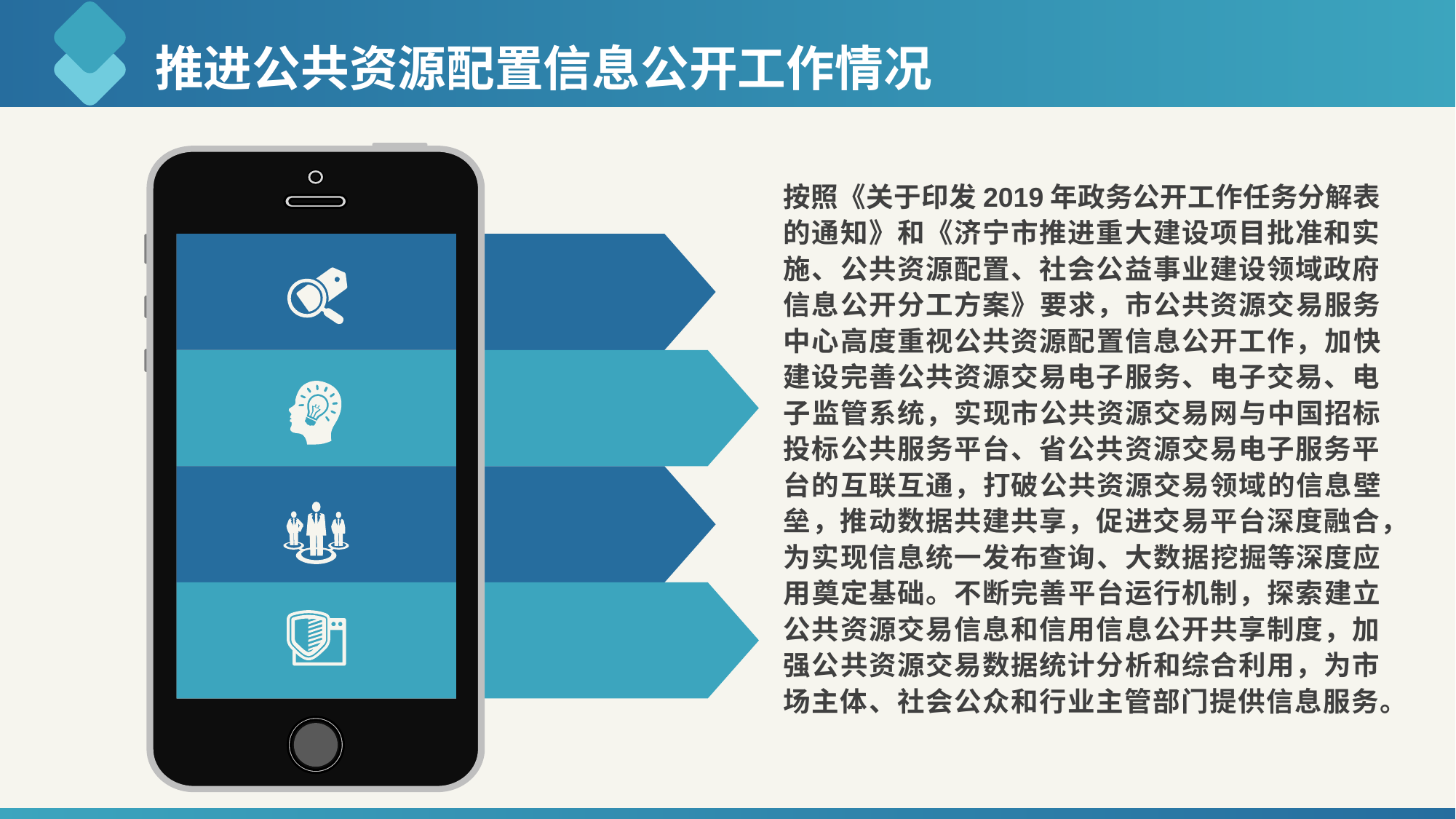

# 推进公共资源配置信息公开工作情况

按照《关于印发2019年政务公开工作任务分解表的通知》和《济宁市推进重大建设项目批准和实施、公共资源配置、社会公益事业建设领域政府信息公开分工方案》要求，市公共资源交易服务中心高度重视公共资源配置信息公开工作，加快建设完善公共资源交易电子服务、电子交易、电子监管系统，实现市公共资源交易网与中国招标投标公共服务平台、省公共资源交易电子服务平台的互联互通，打破公共资源交易领域的信息壁垒，推动数据共建共享，促进交易平台深度融合，为实现信息统一发布查询、大数据挖掘等深度应用奠定基础。不断完善平台运行机制，探索建立公共资源交易信息和信用信息公开共享制度，加强公共资源交易数据统计分析和综合利用，为市场主体、社会公众和行业主管部门提供信息服务。